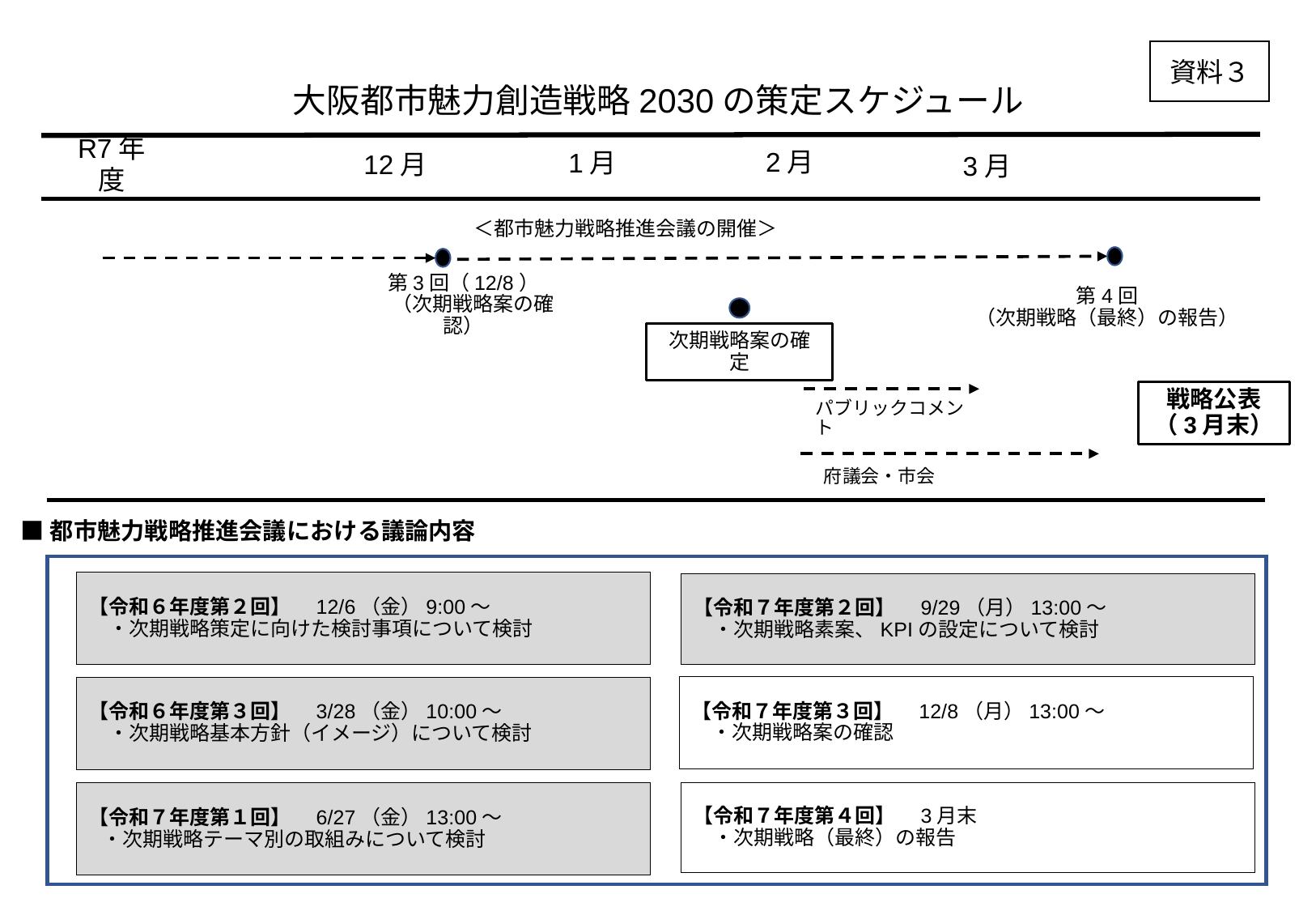

資料３
大阪都市魅力創造戦略2030の策定スケジュール
2月
1月

3月
12月
R7年度
＜都市魅力戦略推進会議の開催＞

第3回（12/8）
　（次期戦略案の確認）
第4回
（次期戦略（最終）の報告）

次期戦略案の確定
戦略公表（3月末）
パブリックコメント
　府議会・市会
■都市魅力戦略推進会議における議論内容

【令和６年度第２回】　12/6（金）9:00～
　・次期戦略策定に向けた検討事項について検討
【令和７年度第２回】　9/29（月）13:00～
　・次期戦略素案、KPIの設定について検討
【令和７年度第３回】　12/8（月）13:00～
　・次期戦略案の確認
【令和６年度第３回】　3/28（金）10:00～
　・次期戦略基本方針（イメージ）について検討
【令和７年度第１回】　6/27（金）13:00～
  ・次期戦略テーマ別の取組みについて検討
【令和７年度第４回】　3月末
　・次期戦略（最終）の報告